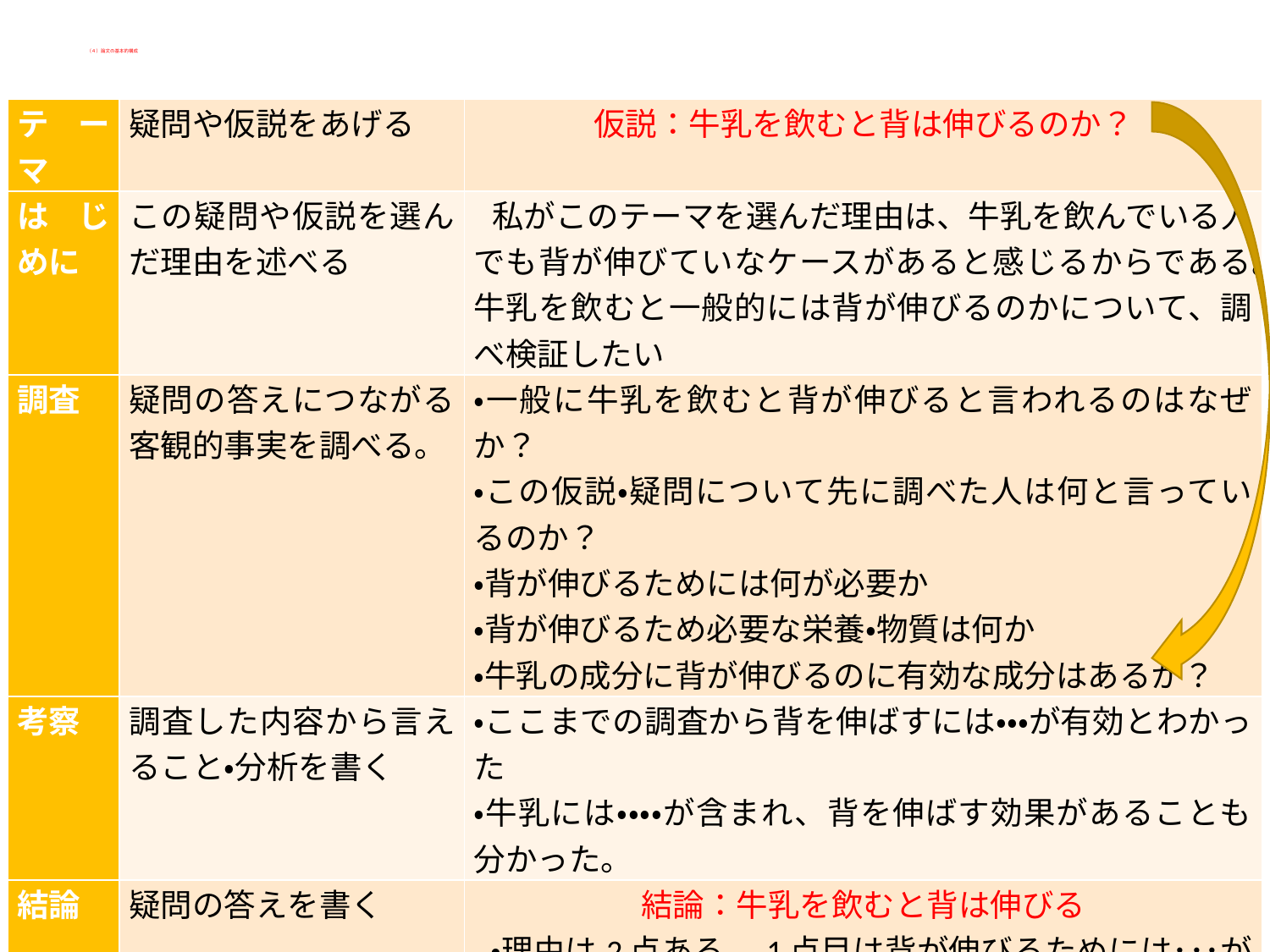

# （４）論文の基本的構成
| テーマ | 疑問や仮説をあげる | 仮説：牛乳を飲むと背は伸びるのか？ |
| --- | --- | --- |
| はじめに | この疑問や仮説を選んだ理由を述べる | 私がこのテーマを選んだ理由は、牛乳を飲んでいる人でも背が伸びていなケースがあると感じるからである。牛乳を飲むと一般的には背が伸びるのかについて、調べ検証したい |
| 調査 | 疑問の答えにつながる客観的事実を調べる。 | ・一般に牛乳を飲むと背が伸びると言われるのはなぜか？ ・この仮説・疑問について先に調べた人は何と言っているのか？ ・背が伸びるためには何が必要か ・背が伸びるため必要な栄養・物質は何か ・牛乳の成分に背が伸びるのに有効な成分はあるか？ |
| 考察 | 調査した内容から言えること・分析を書く | ・ここまでの調査から背を伸ばすには・・・が有効とわかった ・牛乳には・・・・が含まれ、背を伸ばす効果があることも分かった。 |
| 結論 | 疑問の答えを書く | 結論：牛乳を飲むと背は伸びる  ・理由は2点ある。1点目は背が伸びるためには･･･が有効であるからである。・・（説明）・・。2点目は牛乳の中には背が伸びるのに有効な・・・が多く含まれているからである・・・（説明）・・。 ゆえに牛乳には背を伸ばす効果が大きいと言える。 ・しかし背が伸びるのには・・・・も重要な要素であり、牛乳は背を伸ばすには有効であるが、・・・・も必要と言える。 |